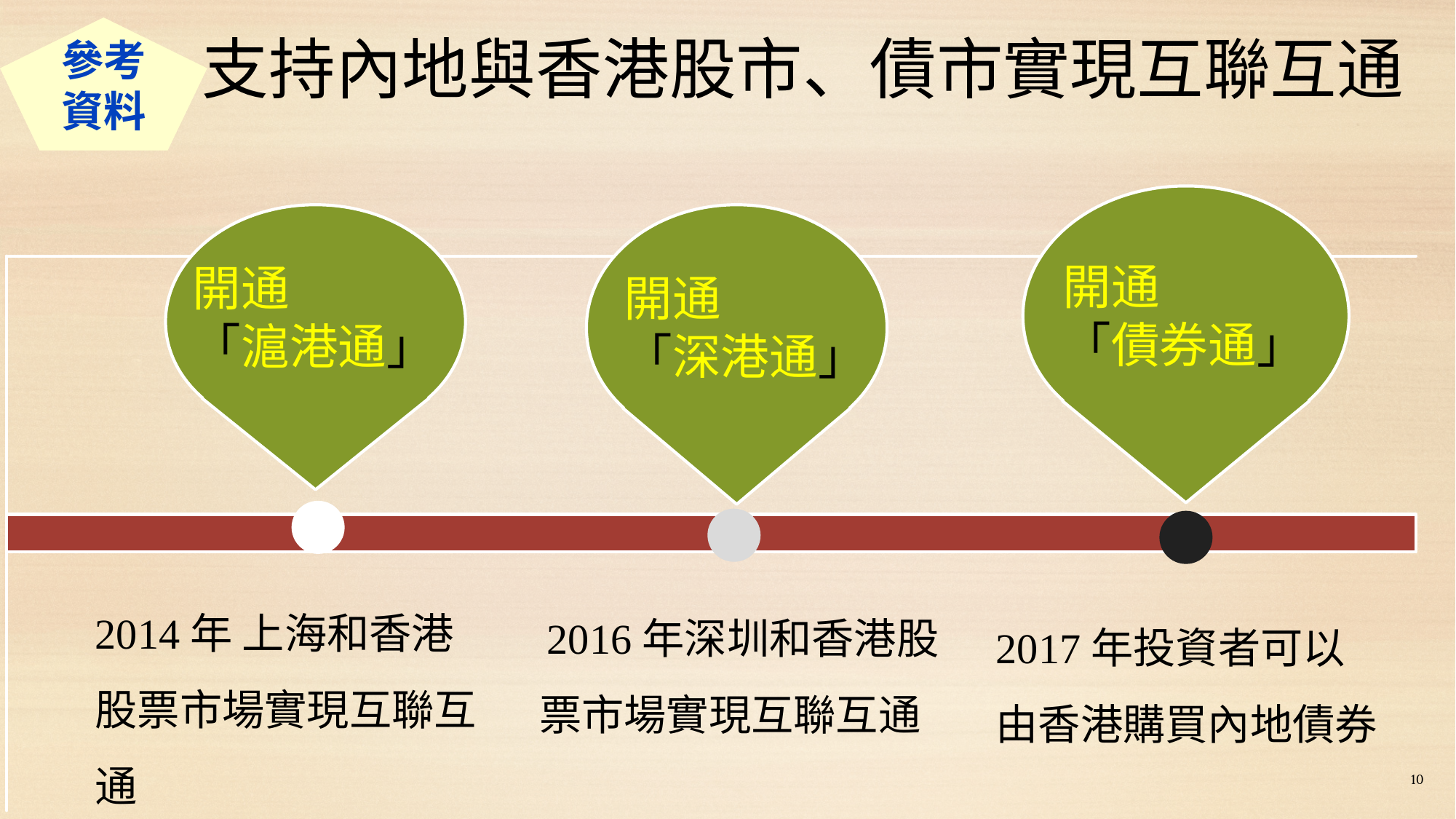

參考資料

    支持內地與香港股市、債市實現互聯互通

開通
「債券通」

開通
「滬港通」

開通
「深港通」

2014年 上海和香港股票市場實現互聯互通
 2016年深圳和香港股票市場實現互聯互通
2017年投資者可以由香港購買內地債券
10